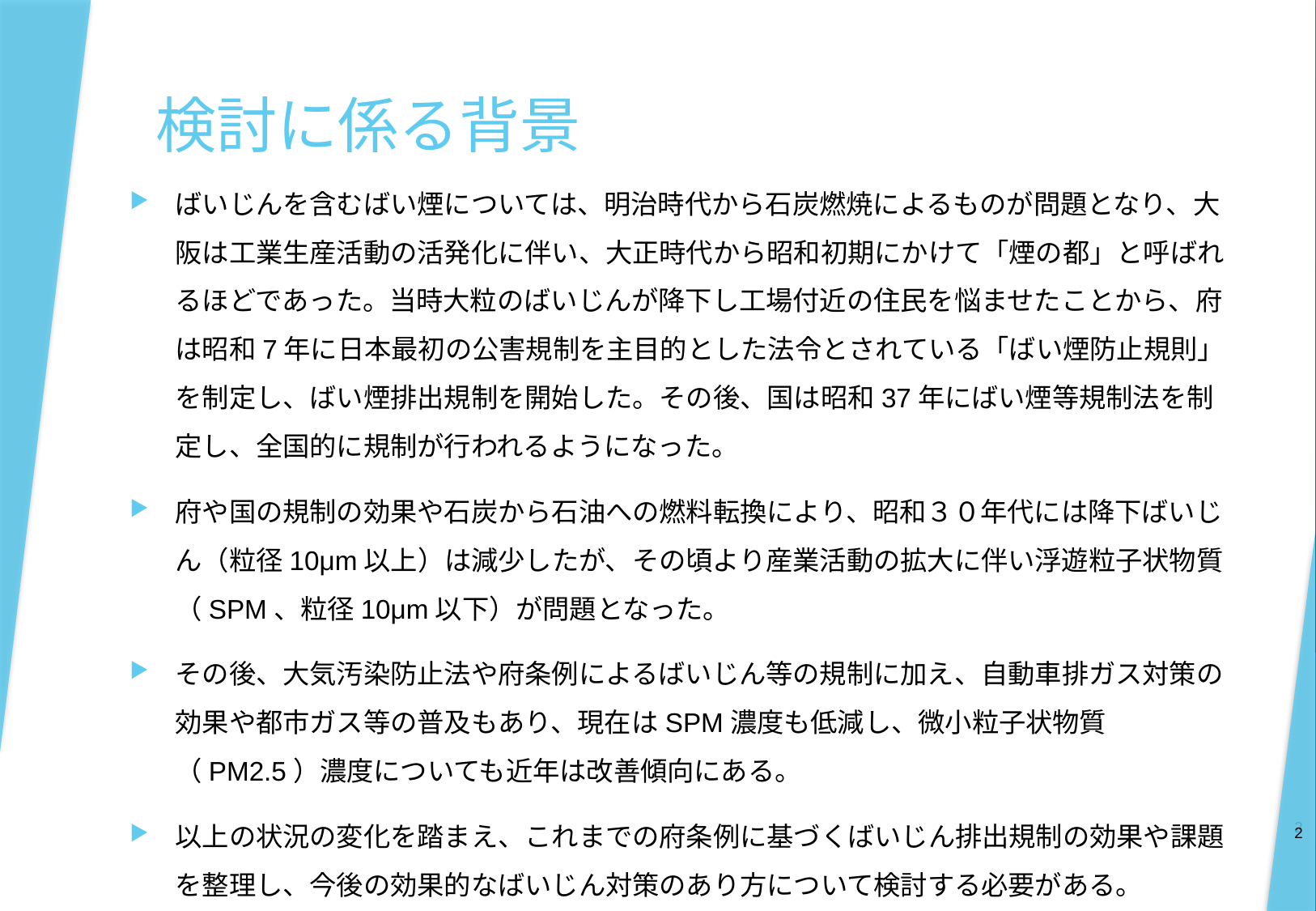

# 検討に係る背景
ばいじんを含むばい煙については、明治時代から石炭燃焼によるものが問題となり、大阪は工業生産活動の活発化に伴い、大正時代から昭和初期にかけて「煙の都」と呼ばれるほどであった。当時大粒のばいじんが降下し工場付近の住民を悩ませたことから、府は昭和7年に日本最初の公害規制を主目的とした法令とされている「ばい煙防止規則」を制定し、ばい煙排出規制を開始した。その後、国は昭和37年にばい煙等規制法を制定し、全国的に規制が行われるようになった。
府や国の規制の効果や石炭から石油への燃料転換により、昭和３０年代には降下ばいじん（粒径10μm以上）は減少したが、その頃より産業活動の拡大に伴い浮遊粒子状物質（SPM、粒径10μm以下）が問題となった。
その後、大気汚染防止法や府条例によるばいじん等の規制に加え、自動車排ガス対策の効果や都市ガス等の普及もあり、現在はSPM濃度も低減し、微小粒子状物質（PM2.5）濃度についても近年は改善傾向にある。
以上の状況の変化を踏まえ、これまでの府条例に基づくばいじん排出規制の効果や課題を整理し、今後の効果的なばいじん対策のあり方について検討する必要がある。

2
2